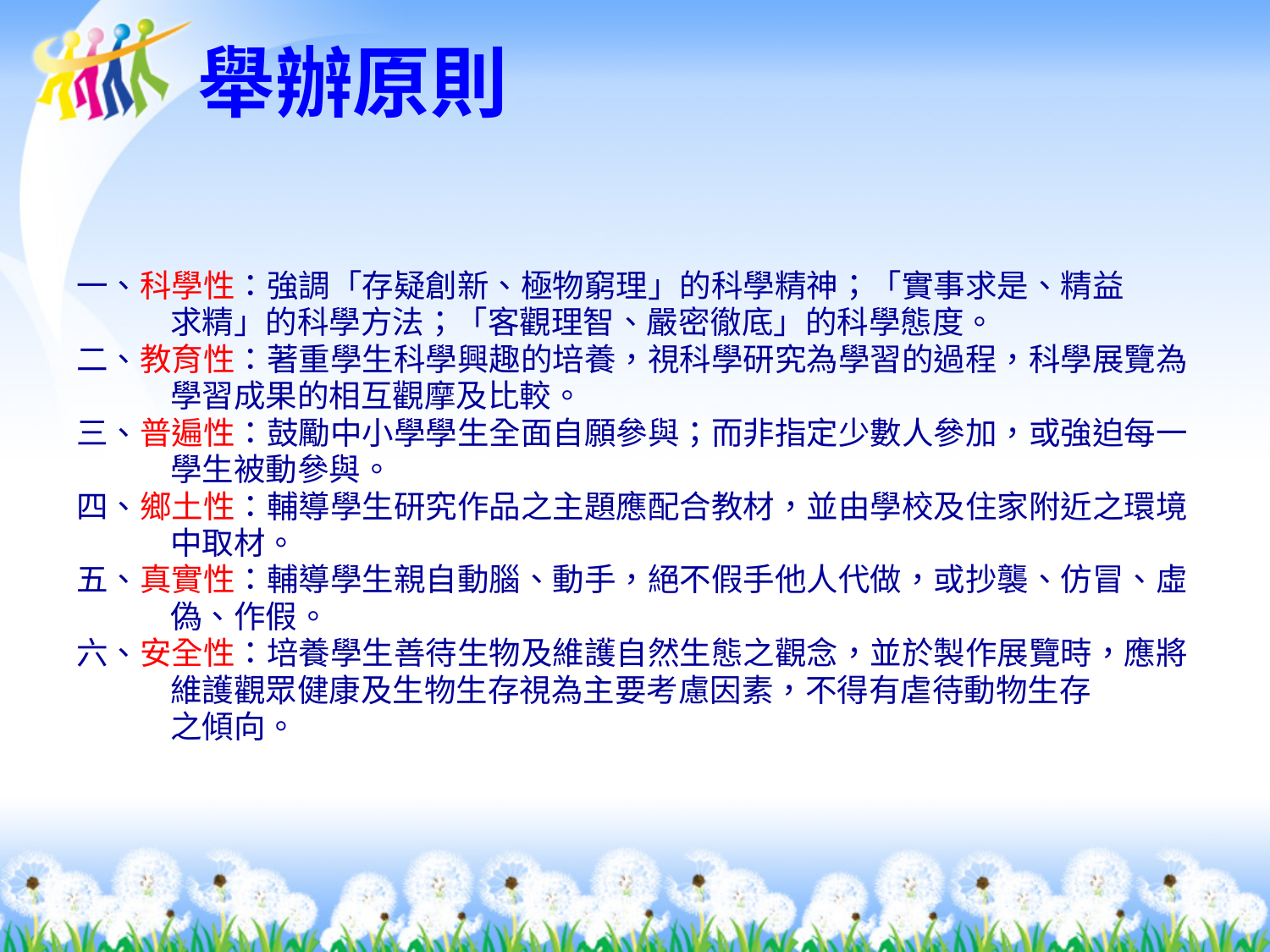

一、科學性：強調「存疑創新、極物窮理」的科學精神；「實事求是、精益
            求精」的科學方法；「客觀理智、嚴密徹底」的科學態度。
二、教育性：著重學生科學興趣的培養，視科學研究為學習的過程，科學展覽為
            學習成果的相互觀摩及比較。
三、普遍性：鼓勵中小學學生全面自願參與；而非指定少數人參加，或強迫每一
            學生被動參與。
四、鄉土性：輔導學生研究作品之主題應配合教材，並由學校及住家附近之環境
            中取材。
五、真實性：輔導學生親自動腦、動手，絕不假手他人代做，或抄襲、仿冒、虛
            偽、作假。
六、安全性：培養學生善待生物及維護自然生態之觀念，並於製作展覽時，應將
            維護觀眾健康及生物生存視為主要考慮因素，不得有虐待動物生存
            之傾向。
舉辦原則